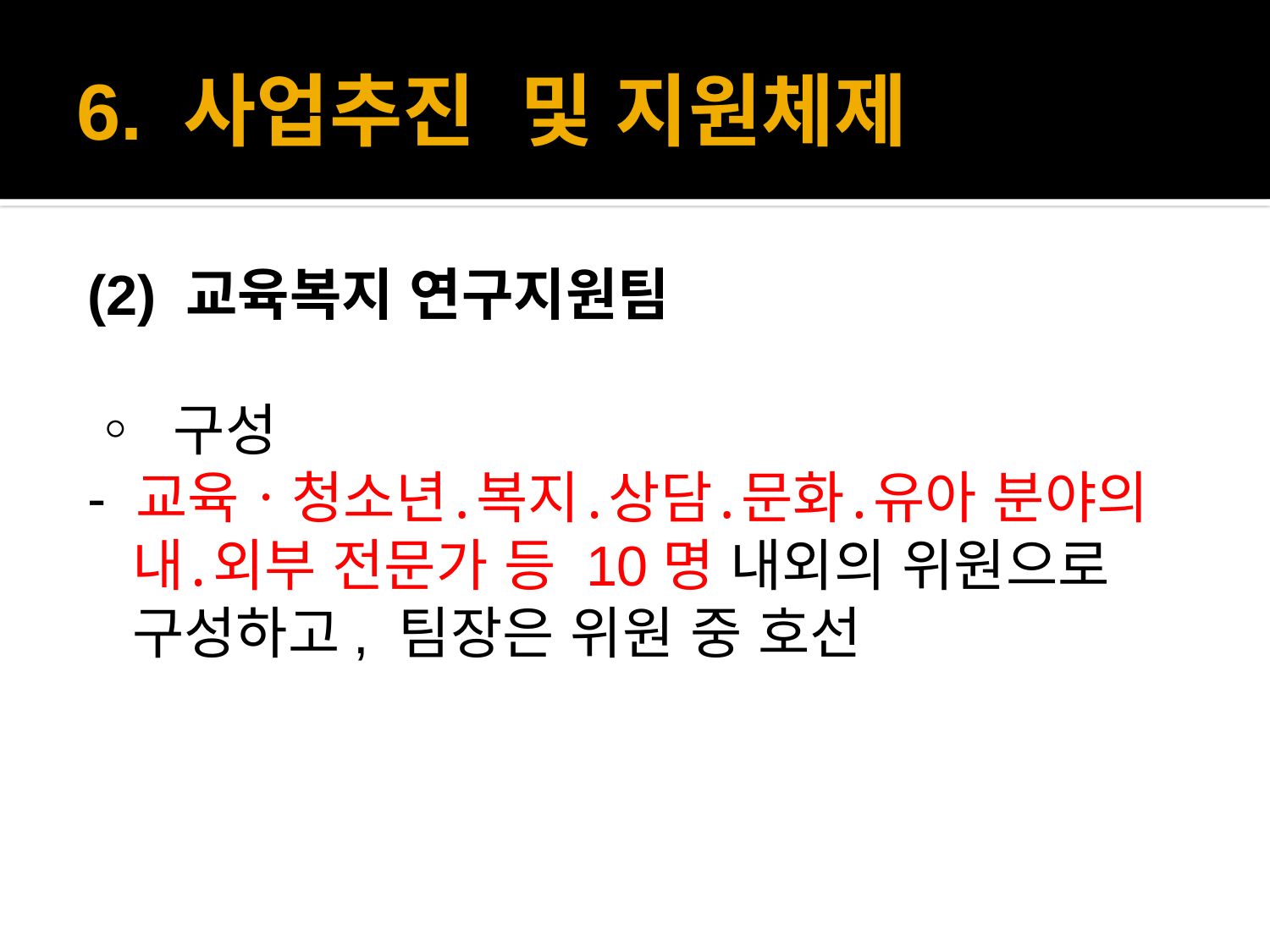

# 6. 사업추진  및 지원체제
(2) 교육복지 연구지원팀

◦ 구성
- 교육ㆍ청소년․복지․상담․문화․유아 분야의 내․외부 전문가 등 10명 내외의 위원으로 구성하고, 팀장은 위원 중 호선